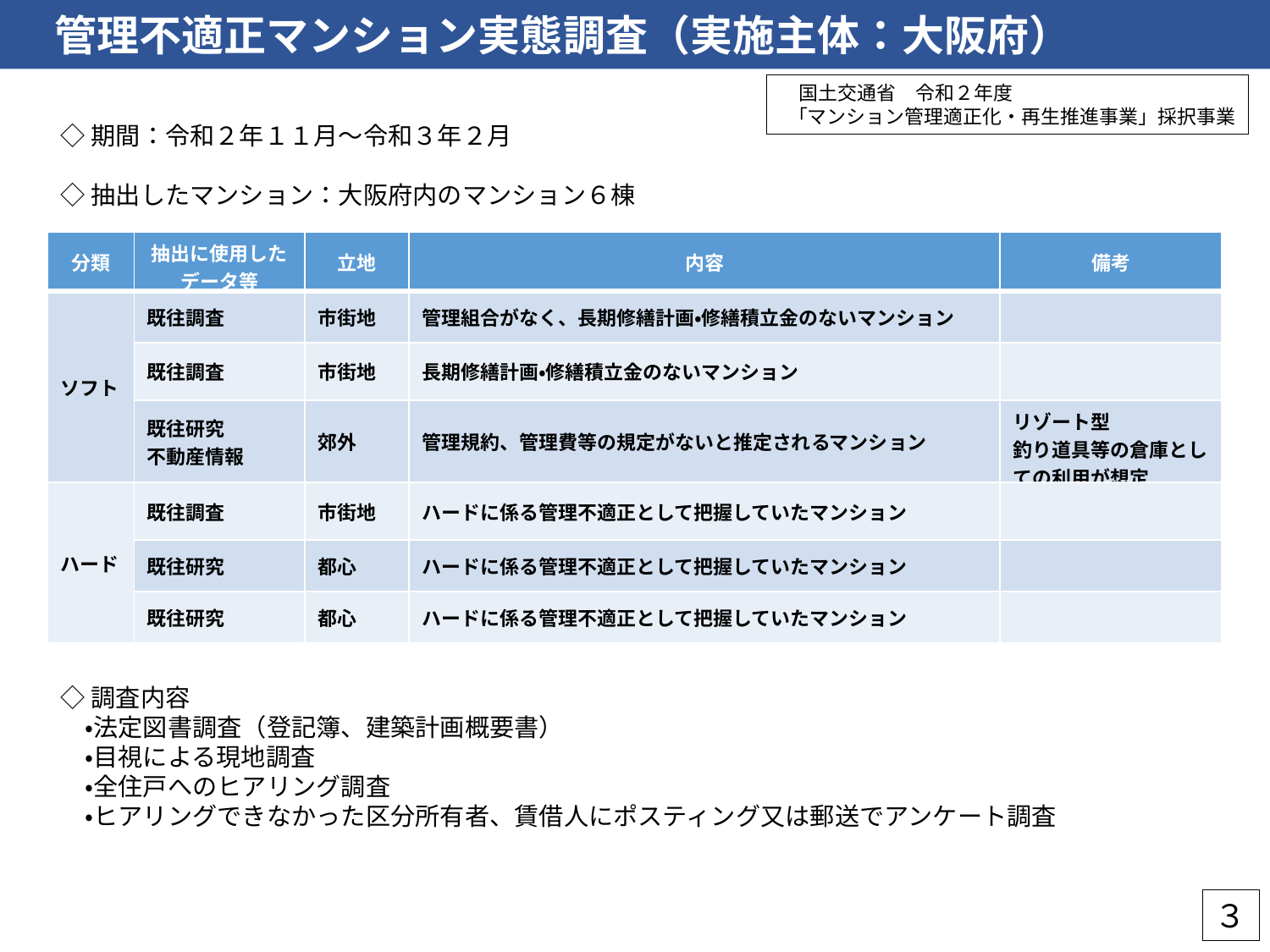

管理不適正マンション実態調査（実施主体：大阪府）
　国土交通省　令和２年度
 「マンション管理適正化・再生推進事業」採択事業
◇期間：令和２年１１月～令和３年２月

◇抽出したマンション：大阪府内のマンション６棟

◇調査内容
　・法定図書調査（登記簿、建築計画概要書）
　・目視による現地調査
　・全住戸へのヒアリング調査
　・ヒアリングできなかった区分所有者、賃借人にポスティング又は郵送でアンケート調査
| 分類 | 抽出に使用した データ等 | 立地 | 内容 | 備考 |
| --- | --- | --- | --- | --- |
| ソフト | 既往調査 | 市街地 | 管理組合がなく、長期修繕計画・修繕積立金のないマンション |  |
|  | 既往調査 | 市街地 | 長期修繕計画・修繕積立金のないマンション |  |
|  | 既往研究 不動産情報 | 郊外 | 管理規約、管理費等の規定がないと推定されるマンション | リゾート型 釣り道具等の倉庫としての利用が想定 |
| ハード | 既往調査 | 市街地 | ハードに係る管理不適正として把握していたマンション |  |
|  | 既往研究 | 都心 | ハードに係る管理不適正として把握していたマンション |  |
|  | 既往研究 | 都心 | ハードに係る管理不適正として把握していたマンション |  |
３